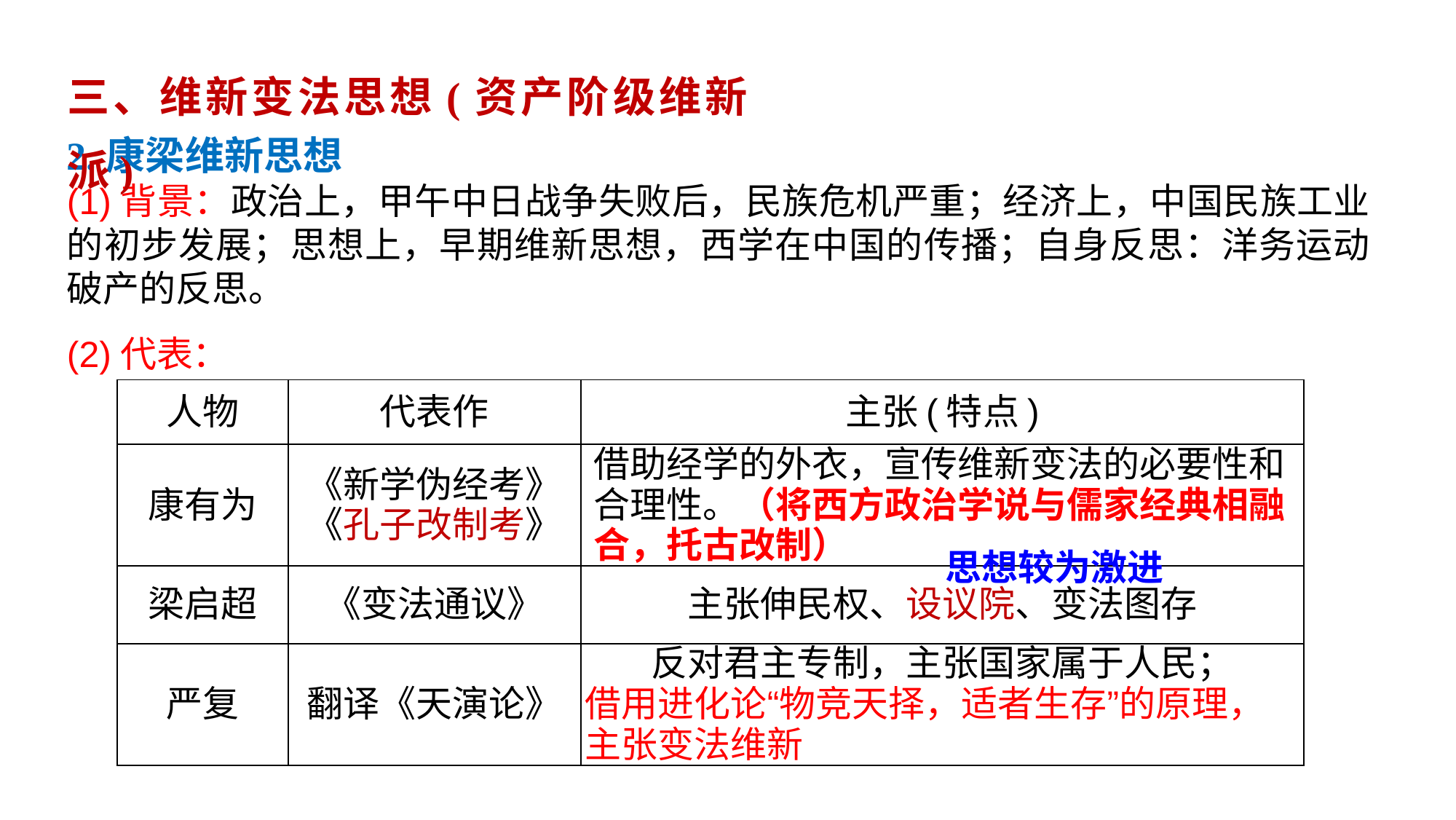

三、维新变法思想(资产阶级维新派)
2.康梁维新思想
(1)背景：政治上，甲午中日战争失败后，民族危机严重；经济上，中国民族工业的初步发展；思想上，早期维新思想，西学在中国的传播；自身反思：洋务运动破产的反思。
(2)代表：
| 人物 | 代表作 | 主张(特点) |
| --- | --- | --- |
| 康有为 | 《新学伪经考》 《孔子改制考》 | 借助经学的外衣，宣传维新变法的必要性和合理性。（将西方政治学说与儒家经典相融合，托古改制） |
| 梁启超 | 《变法通议》 | 主张伸民权、设议院、变法图存 |
| 严复 | 翻译《天演论》 | 反对君主专制，主张国家属于人民； 借用进化论“物竞天择，适者生存”的原理，主张变法维新 |
思想较为激进